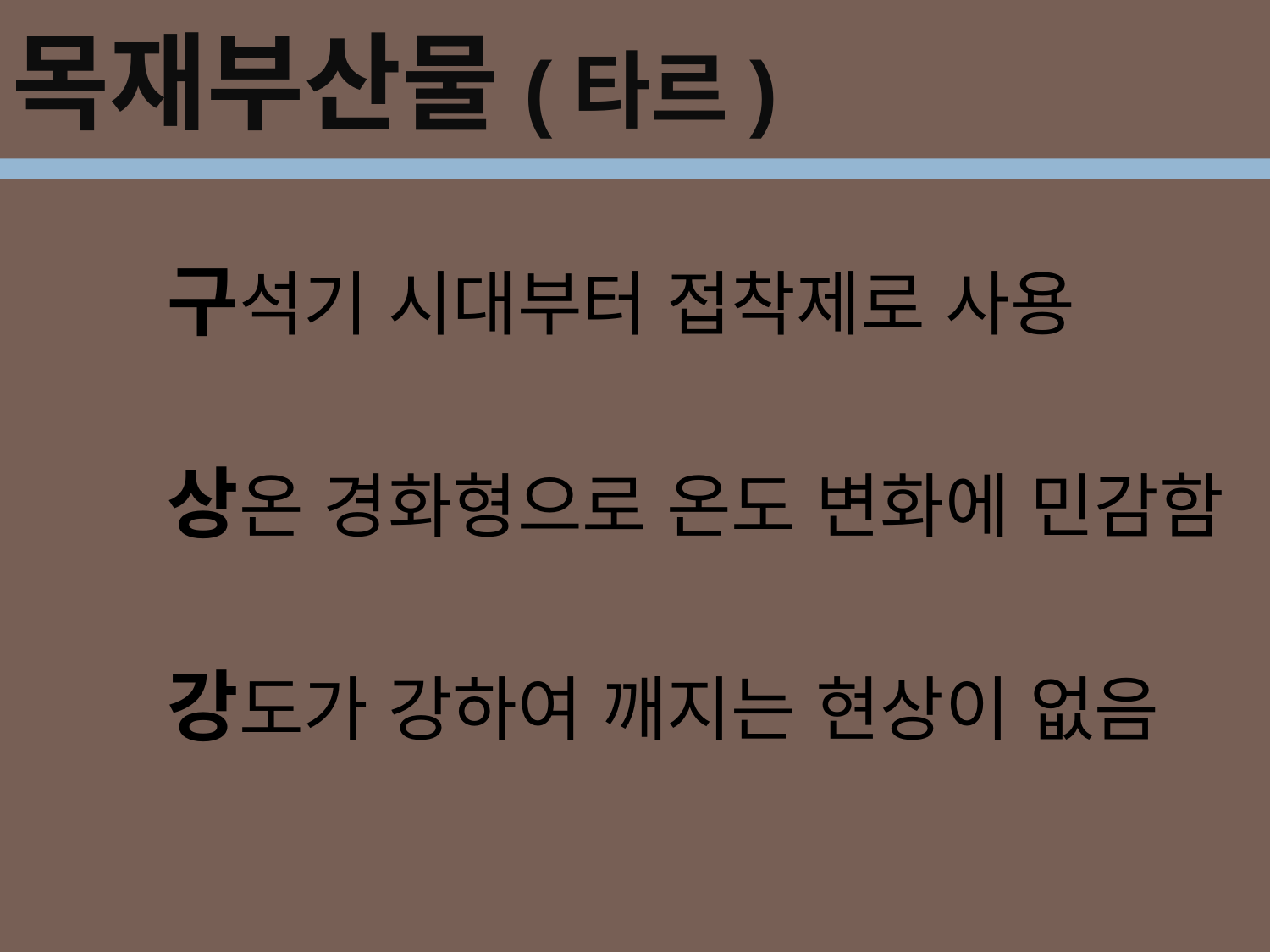

목재부산물(타르)

구석기 시대부터 접착제로 사용

상온 경화형으로 온도 변화에 민감함

강도가 강하여 깨지는 현상이 없음